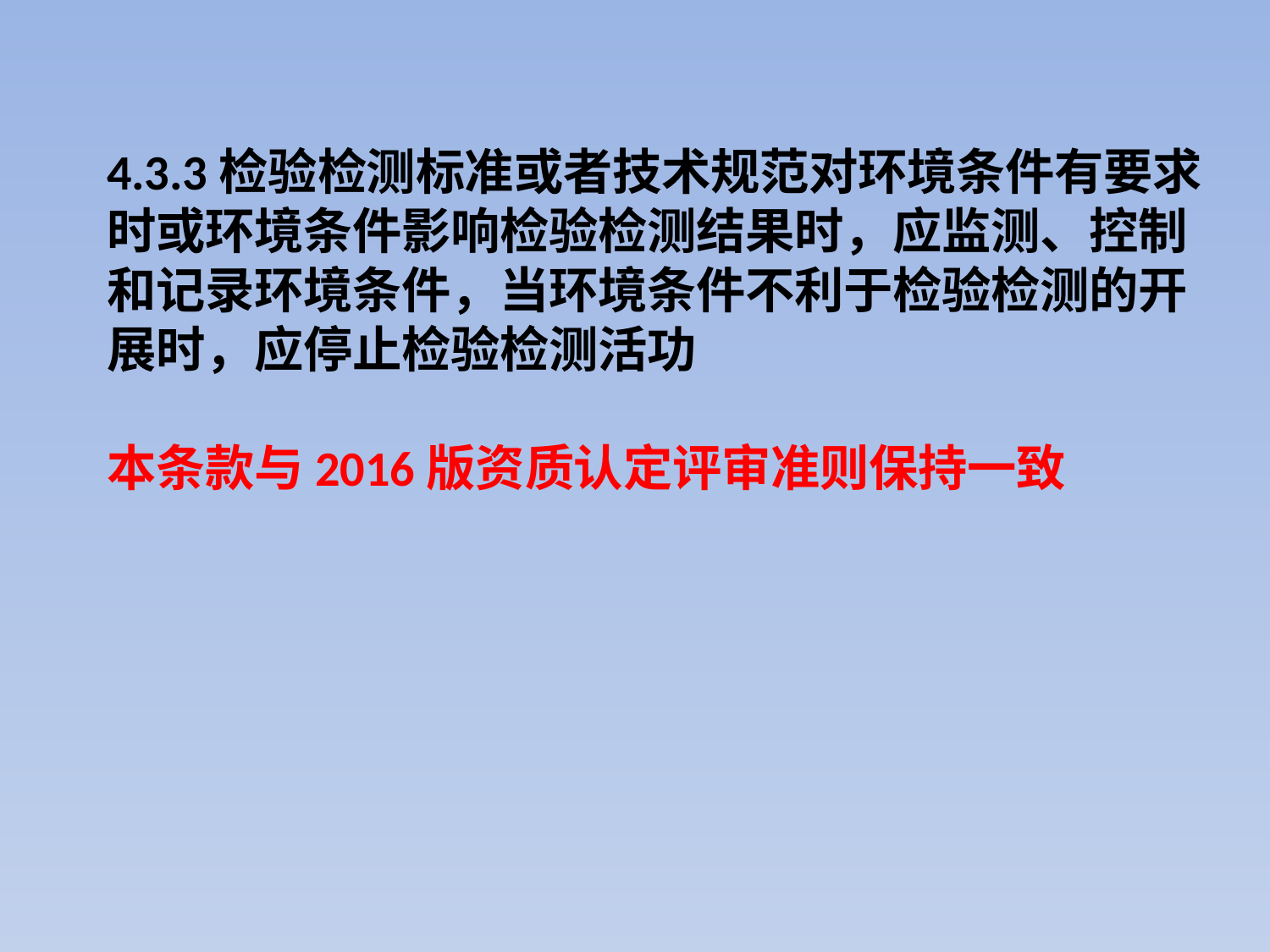

4.3.3检验检测标准或者技术规范对环境条件有要求时或环境条件影响检验检测结果时，应监测、控制和记录环境条件，当环境条件不利于检验检测的开展时，应停止检验检测活功

本条款与2016版资质认定评审准则保持一致